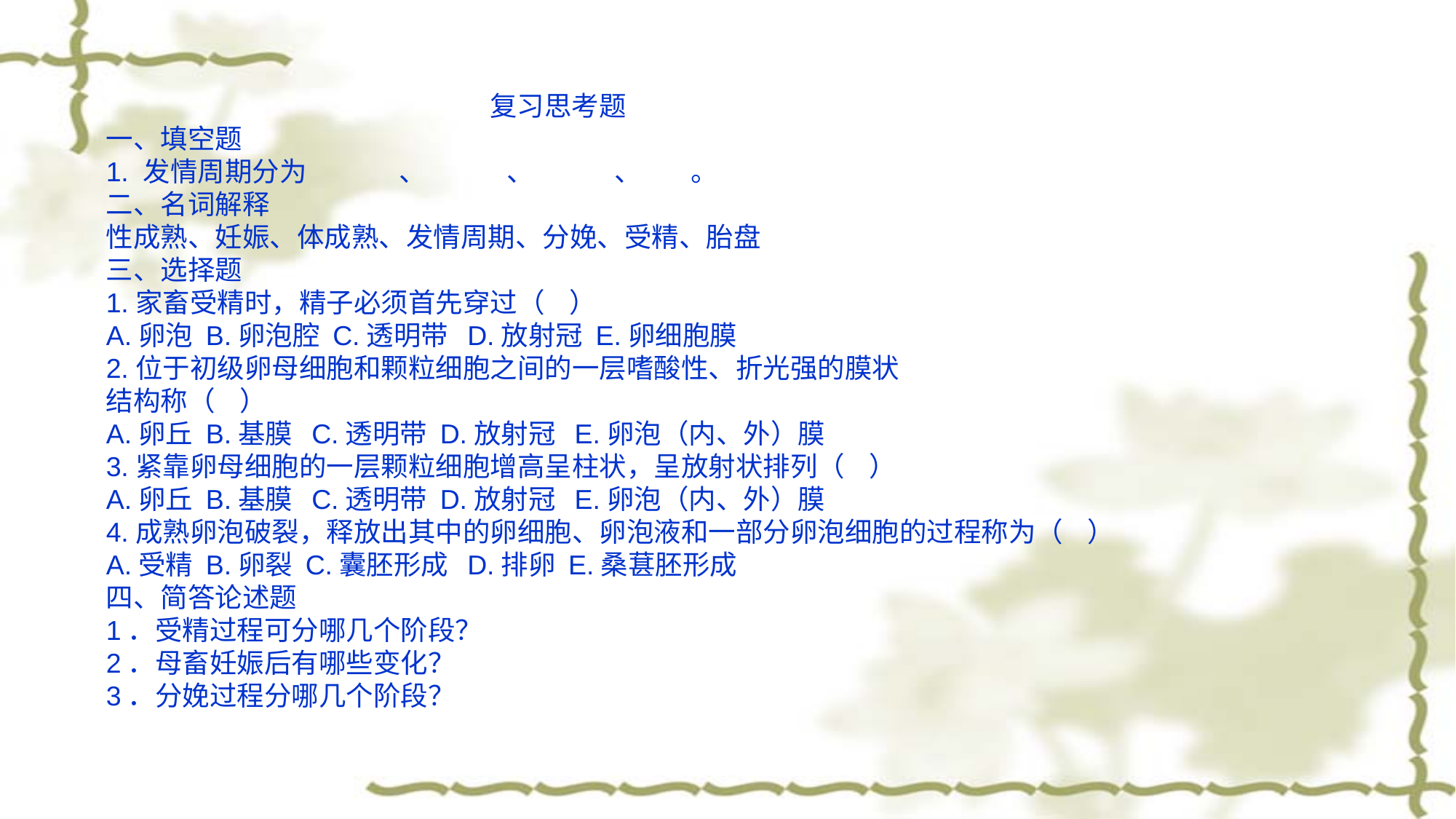

复习思考题
一、填空题
1. 发情周期分为               、             、             、        。
二、名词解释
性成熟、妊娠、体成熟、发情周期、分娩、受精、胎盘
三、选择题
1.家畜受精时，精子必须首先穿过（    ）
A.卵泡 B.卵泡腔 C.透明带  D.放射冠 E.卵细胞膜
2.位于初级卵母细胞和颗粒细胞之间的一层嗜酸性、折光强的膜状
结构称（    ）
A.卵丘 B.基膜  C.透明带 D.放射冠  E.卵泡（内、外）膜
3.紧靠卵母细胞的一层颗粒细胞增高呈柱状，呈放射状排列（    ）
A.卵丘 B.基膜  C.透明带 D.放射冠  E.卵泡（内、外）膜
4.成熟卵泡破裂，释放出其中的卵细胞、卵泡液和一部分卵泡细胞的过程称为（    ）
A.受精 B.卵裂 C.囊胚形成  D.排卵 E.桑葚胚形成
四、简答论述题
1．受精过程可分哪几个阶段？
2．母畜妊娠后有哪些变化？
3．分娩过程分哪几个阶段？